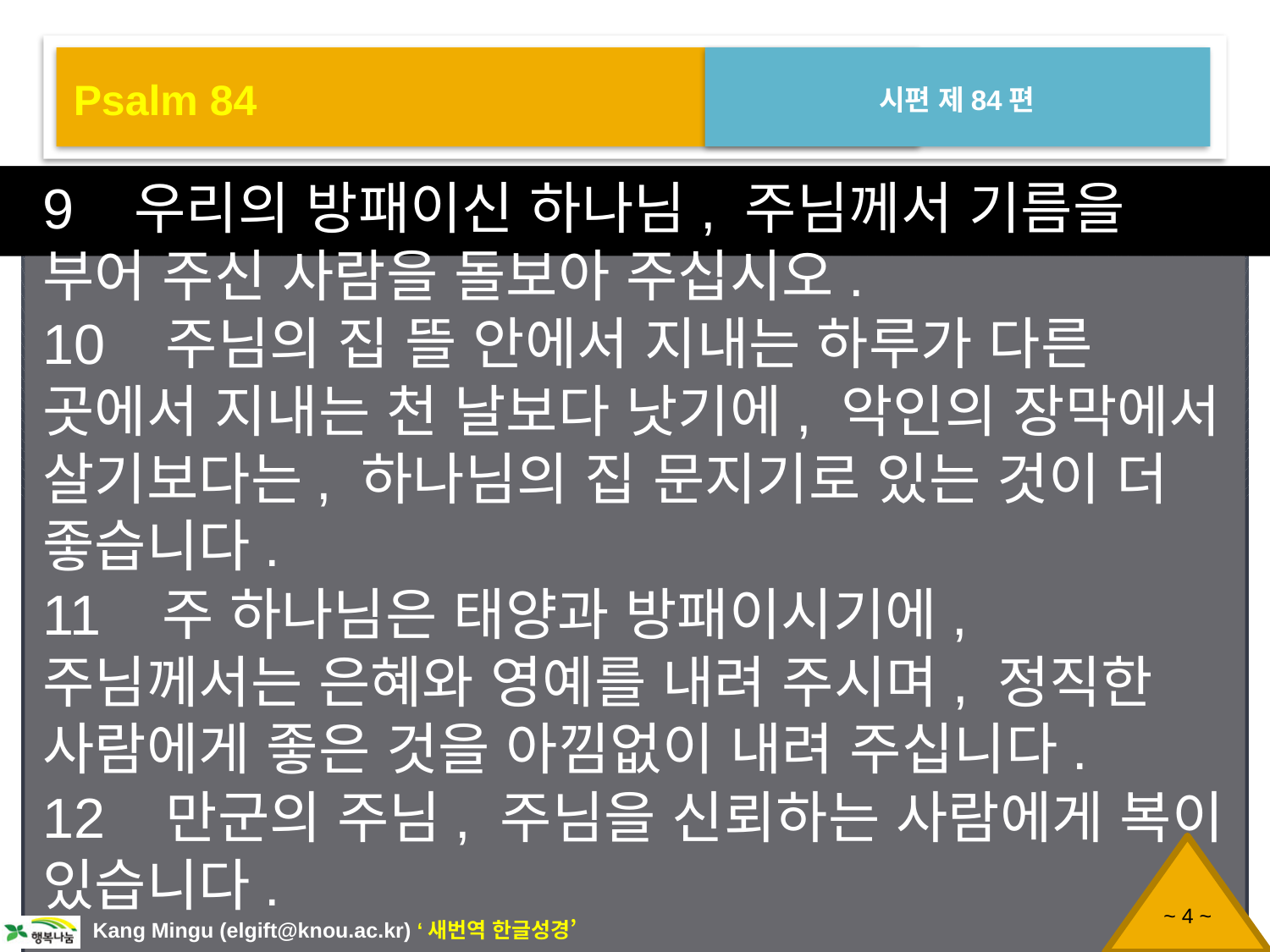

Psalm 84
시편 제84편
9   우리의 방패이신 하나님, 주님께서 기름을 부어 주신 사람을 돌보아 주십시오.
10   주님의 집 뜰 안에서 지내는 하루가 다른 곳에서 지내는 천 날보다 낫기에, 악인의 장막에서 살기보다는, 하나님의 집 문지기로 있는 것이 더 좋습니다.
11   주 하나님은 태양과 방패이시기에, 주님께서는 은혜와 영예를 내려 주시며, 정직한 사람에게 좋은 것을 아낌없이 내려 주십니다.
12   만군의 주님, 주님을 신뢰하는 사람에게 복이 있습니다.